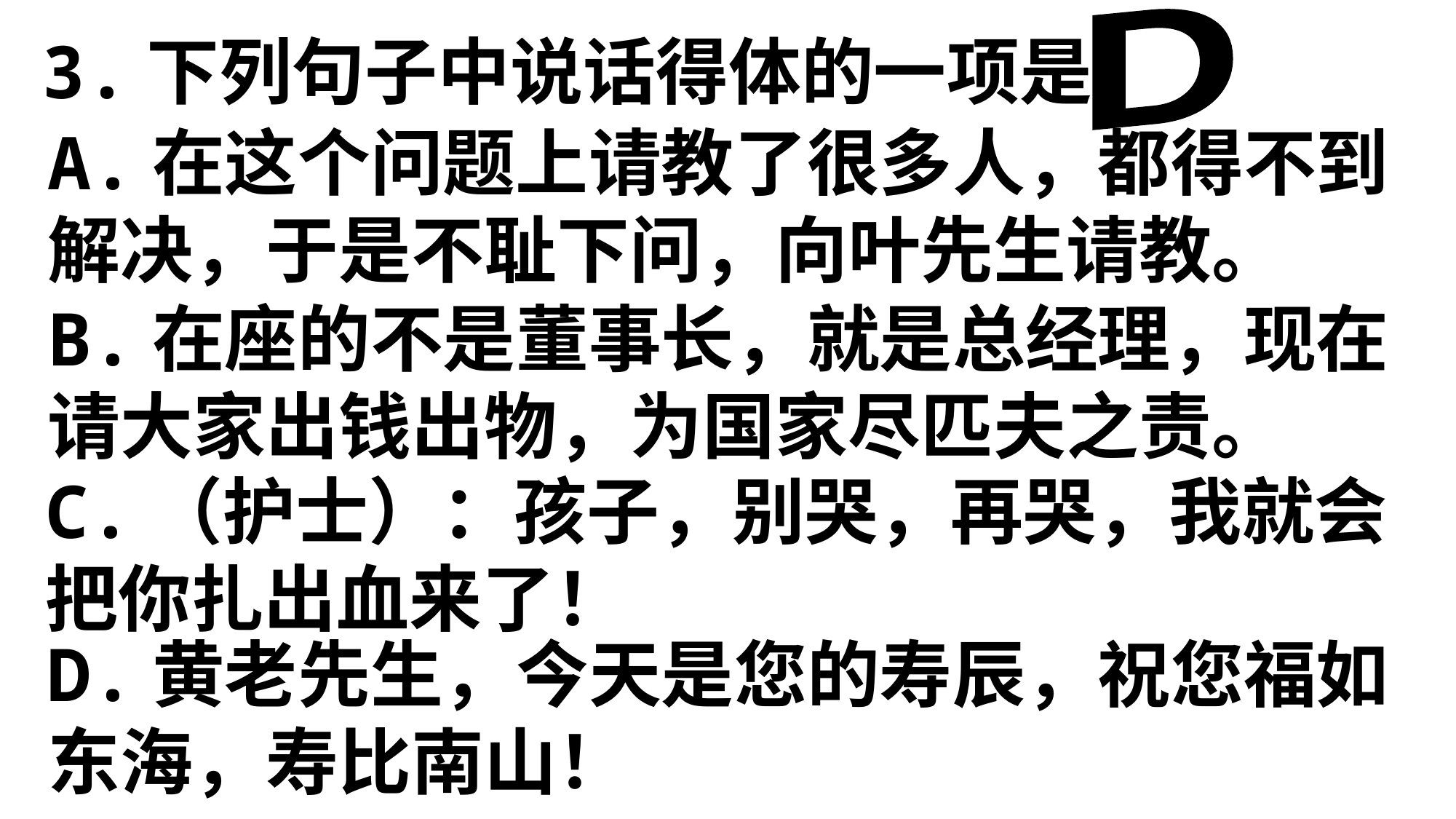

D
3.下列句子中说话得体的一项是：

A.在这个问题上请教了很多人，都得不到解决，于是不耻下问，向叶先生请教。
B.在座的不是董事长，就是总经理，现在请大家出钱出物，为国家尽匹夫之责。
C.（护士）：孩子，别哭，再哭，我就会把你扎出血来了！
D.黄老先生，今天是您的寿辰，祝您福如东海，寿比南山！